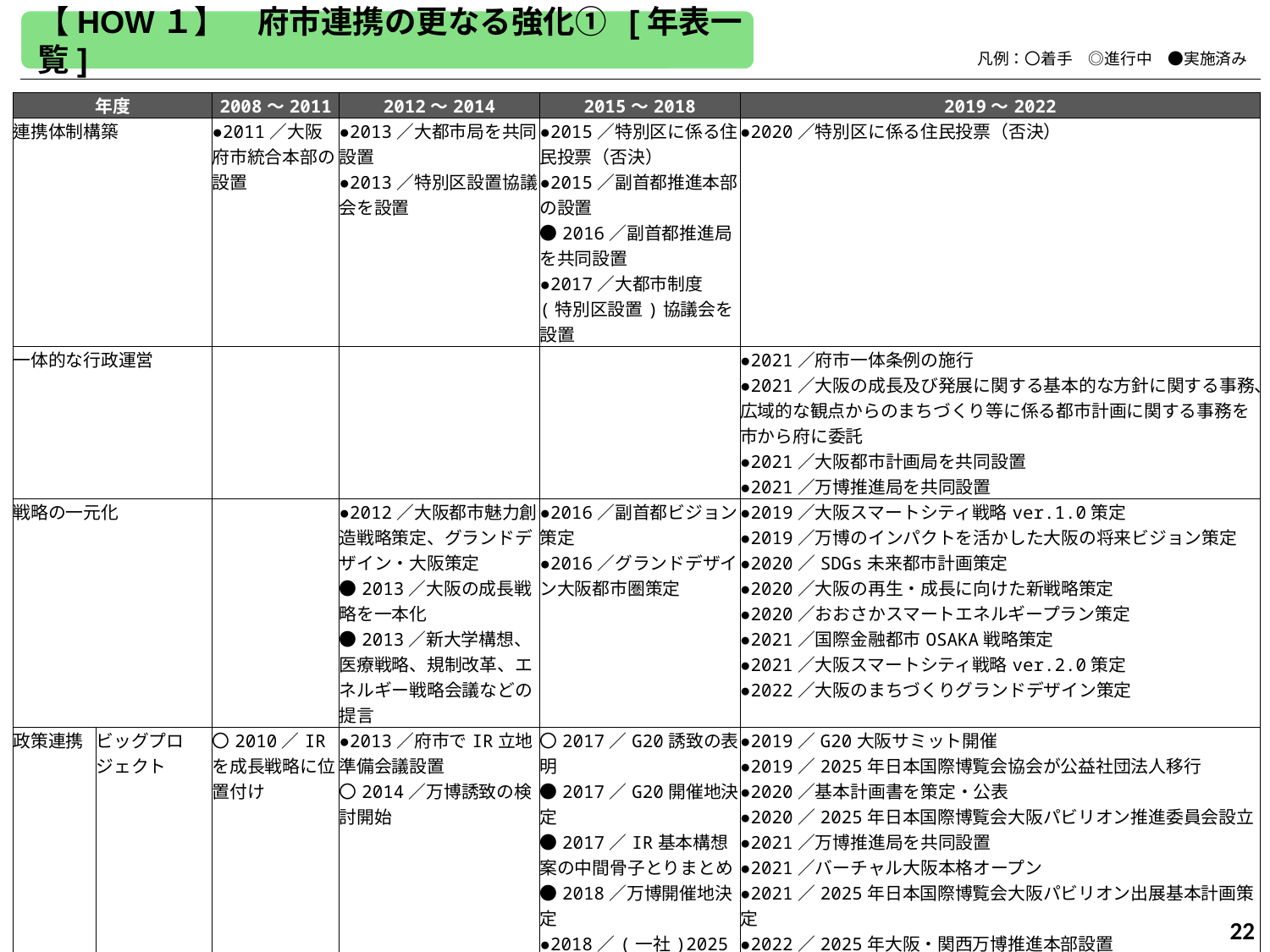

【HOW１】　府市連携の更なる強化①  [年表一覧]
　　　　凡例：〇着手　◎進行中　●実施済み
| 年度 |  | 2008～2011 | 2012～2014 | 2015～2018 | 2019～2022 |
| --- | --- | --- | --- | --- | --- |
| 連携体制構築 |  | ●2011／大阪府市統合本部の設置 | ●2013／大都市局を共同設置 ●2013／特別区設置協議会を設置 | ●2015／特別区に係る住民投票（否決） ●2015／副首都推進本部の設置 ●2016／副首都推進局を共同設置 ●2017／大都市制度(特別区設置)協議会を設置 | ●2020／特別区に係る住民投票（否決） |
| 一体的な行政運営 |  |  |  |  | ●2021／府市一体条例の施行 ●2021／大阪の成長及び発展に関する基本的な方針に関する事務、広域的な観点からのまちづくり等に係る都市計画に関する事務を市から府に委託 ●2021／大阪都市計画局を共同設置 ●2021／万博推進局を共同設置 |
| 戦略の一元化 |  |  | ●2012／大阪都市魅力創造戦略策定、グランドデザイン・大阪策定 ●2013／大阪の成長戦略を一本化 ●2013／新大学構想、医療戦略、規制改革、エネルギー戦略会議などの提言 | ●2016／副首都ビジョン策定 ●2016／グランドデザイン大阪都市圏策定 | ●2019／大阪スマートシティ戦略ver.1.0策定 ●2019／万博のインパクトを活かした大阪の将来ビジョン策定 ●2020／SDGs未来都市計画策定 ●2020／大阪の再生・成長に向けた新戦略策定 ●2020／おおさかスマートエネルギープラン策定 ●2021／国際金融都市OSAKA戦略策定 ●2021／大阪スマートシティ戦略ver.2.0策定 ●2022／大阪のまちづくりグランドデザイン策定 |
| 政策連携 | ビッグプロジェクト | 〇2010／IRを成長戦略に位置付け | ●2013／府市でIR立地準備会議設置 〇2014／万博誘致の検討開始 | 〇2017／G20誘致の表明 ●2017／G20開催地決定 ●2017／IR基本構想案の中間骨子とりまとめ ●2018／万博開催地決定 ●2018／(一社)2025年日本国際博覧会協会設立 | ●2019／G20大阪サミット開催 ●2019／2025年日本国際博覧会協会が公益社団法人移行 ●2020／基本計画書を策定・公表 ●2020／2025年日本国際博覧会大阪パビリオン推進委員会設立 ●2021／万博推進局を共同設置 ●2021／バーチャル大阪本格オープン ●2021／2025年日本国際博覧会大阪パビリオン出展基本計画策定 ●2022／2025年大阪・関西万博推進本部設置 ●2022／機運醸成アクションプラン策定 ●2022／(一社)大阪パビリオン設立 |
22